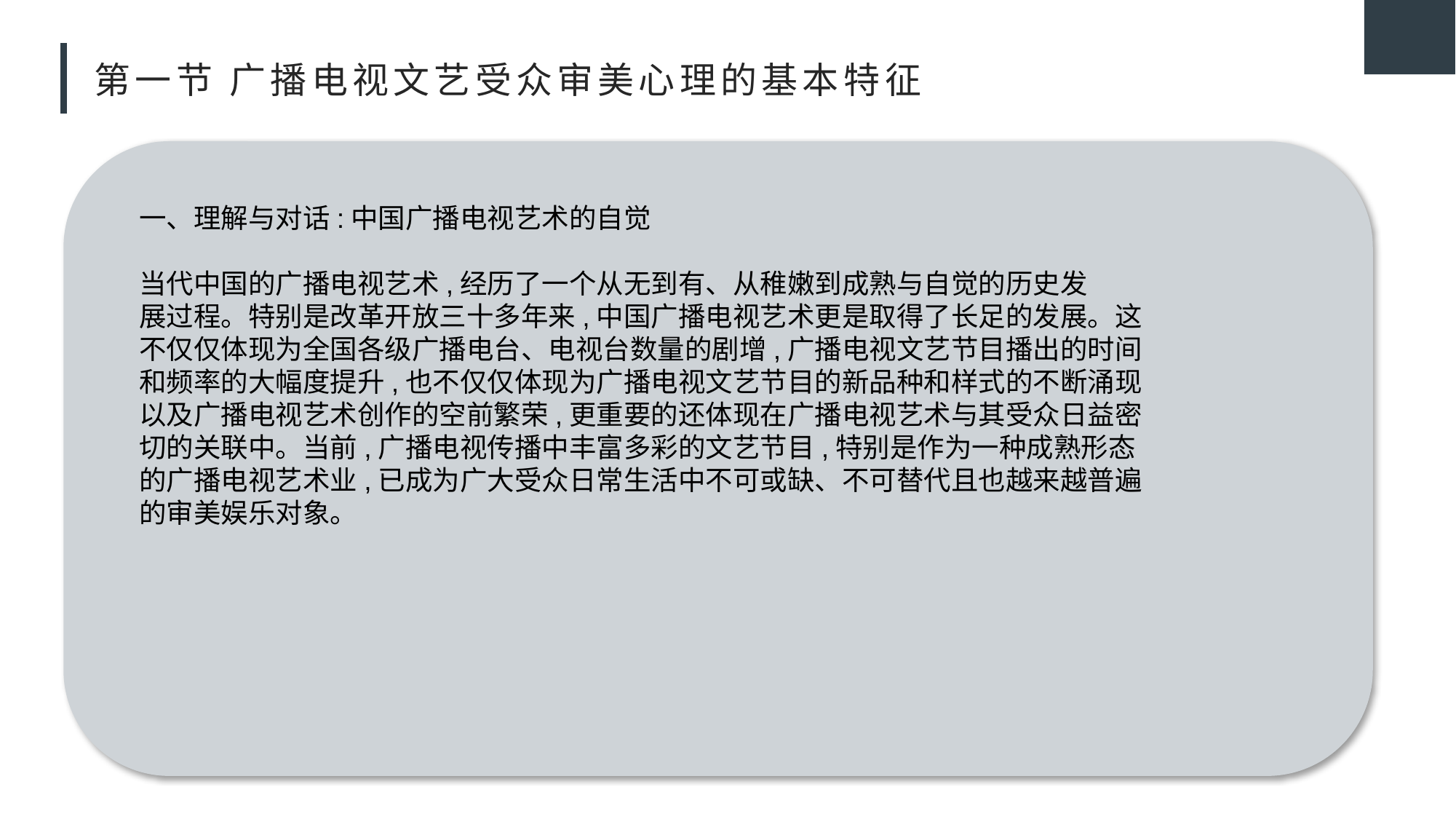

# 第一节 广播电视文艺受众审美心理的基本特征

一、理解与对话:中国广播电视艺术的自觉

当代中国的广播电视艺术,经历了一个从无到有、从稚嫩到成熟与自觉的历史发
展过程。特别是改革开放三十多年来,中国广播电视艺术更是取得了长足的发展。这
不仅仅体现为全国各级广播电台、电视台数量的剧增,广播电视文艺节目播出的时间
和频率的大幅度提升,也不仅仅体现为广播电视文艺节目的新品种和样式的不断涌现
以及广播电视艺术创作的空前繁荣,更重要的还体现在广播电视艺术与其受众日益密
切的关联中。当前,广播电视传播中丰富多彩的文艺节目,特别是作为一种成熟形态
的广播电视艺术业,已成为广大受众日常生活中不可或缺、不可替代且也越来越普遍
的审美娱乐对象。